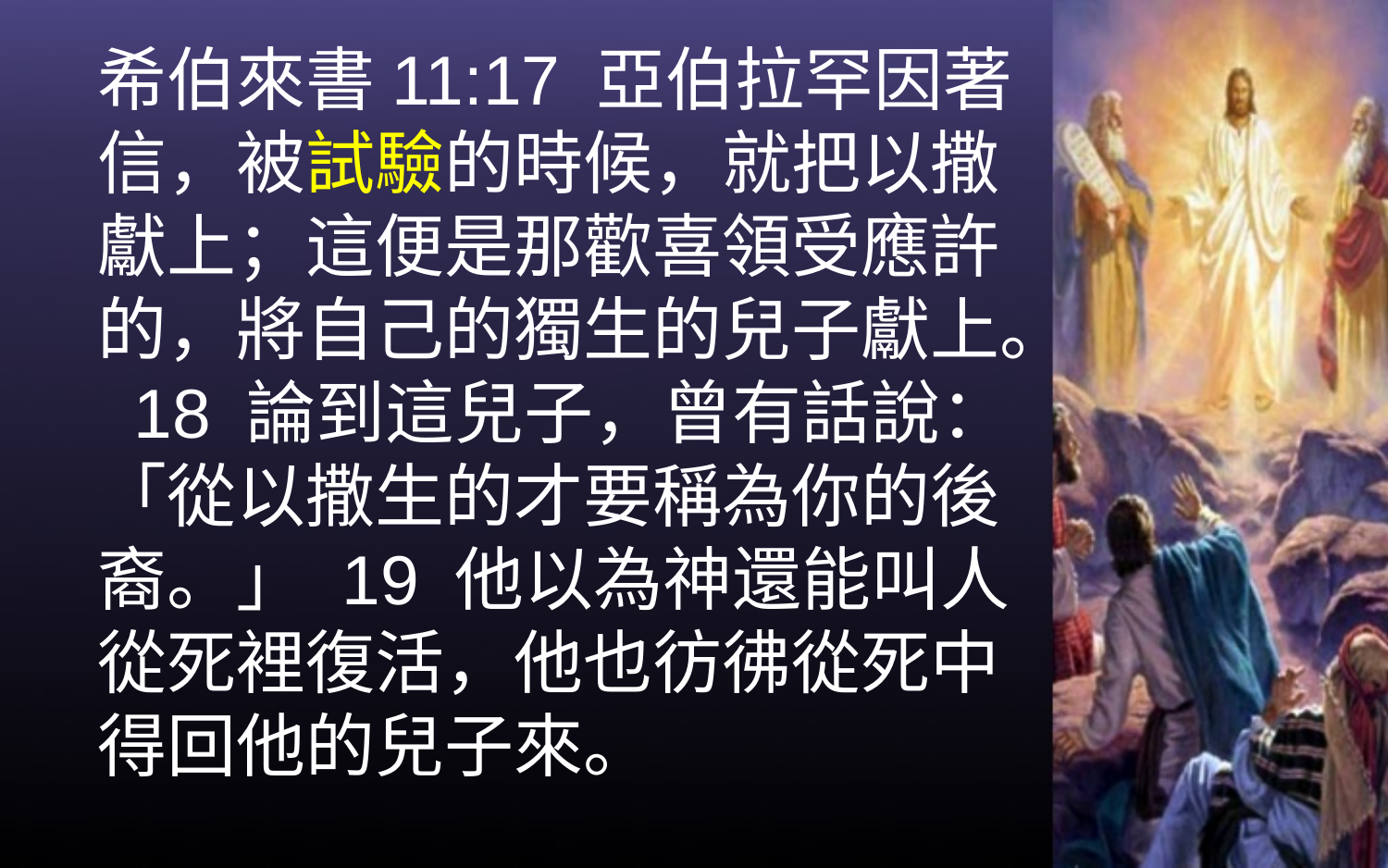

希伯來書11:17 亞伯拉罕因著信，被試驗的時候，就把以撒獻上；這便是那歡喜領受應許的，將自己的獨生的兒子獻上。 18 論到這兒子，曾有話說：「從以撒生的才要稱為你的後裔。」 19 他以為神還能叫人從死裡復活，他也彷彿從死中得回他的兒子來。